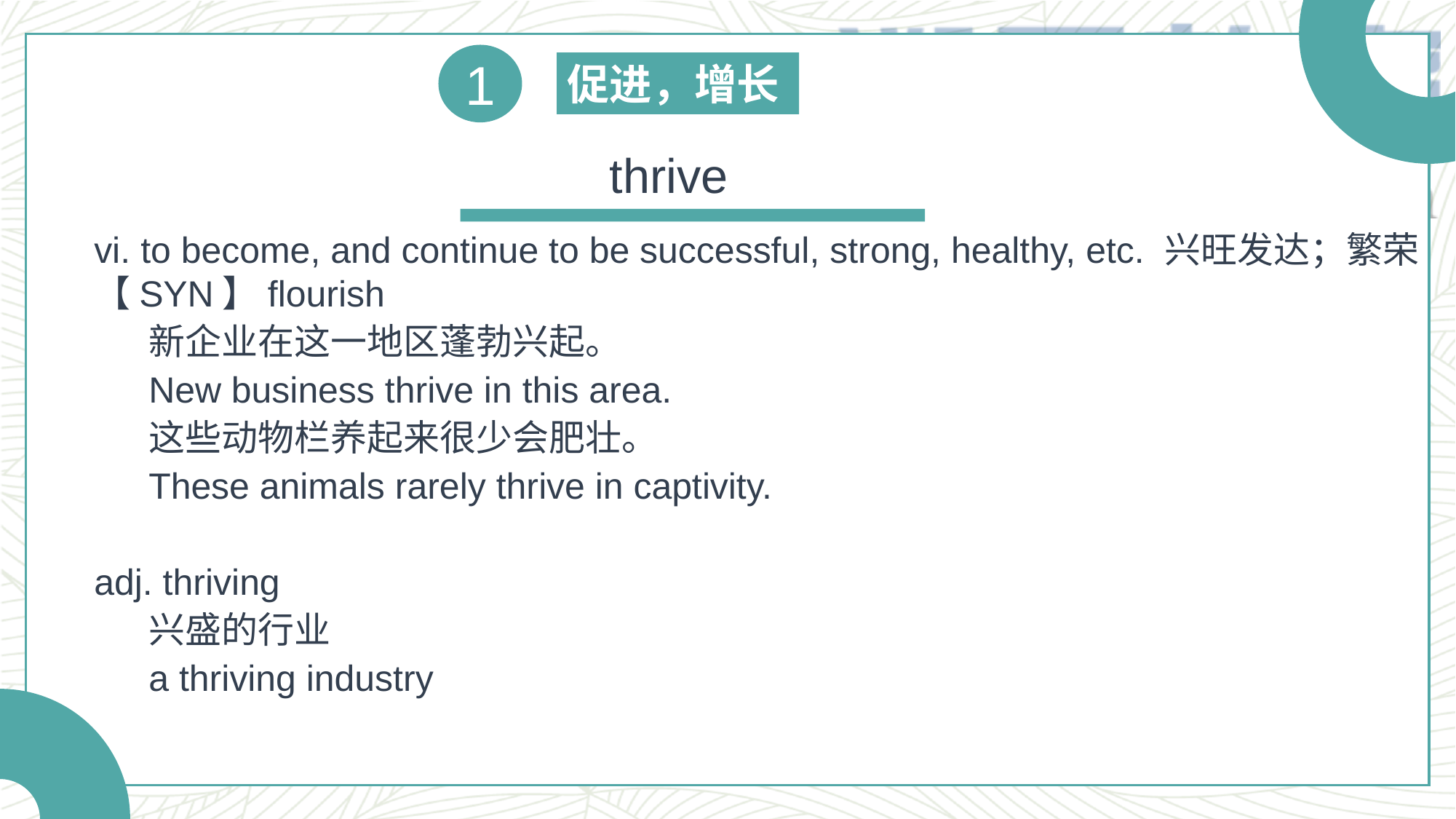

1
促进，增长
thrive

vi. to become, and continue to be successful, strong, healthy, etc. 兴旺发达；繁荣
【SYN】flourish
新企业在这一地区蓬勃兴起。
New business thrive in this area.
这些动物栏养起来很少会肥壮。
These animals rarely thrive in captivity.

adj. thriving
兴盛的行业
a thriving industry